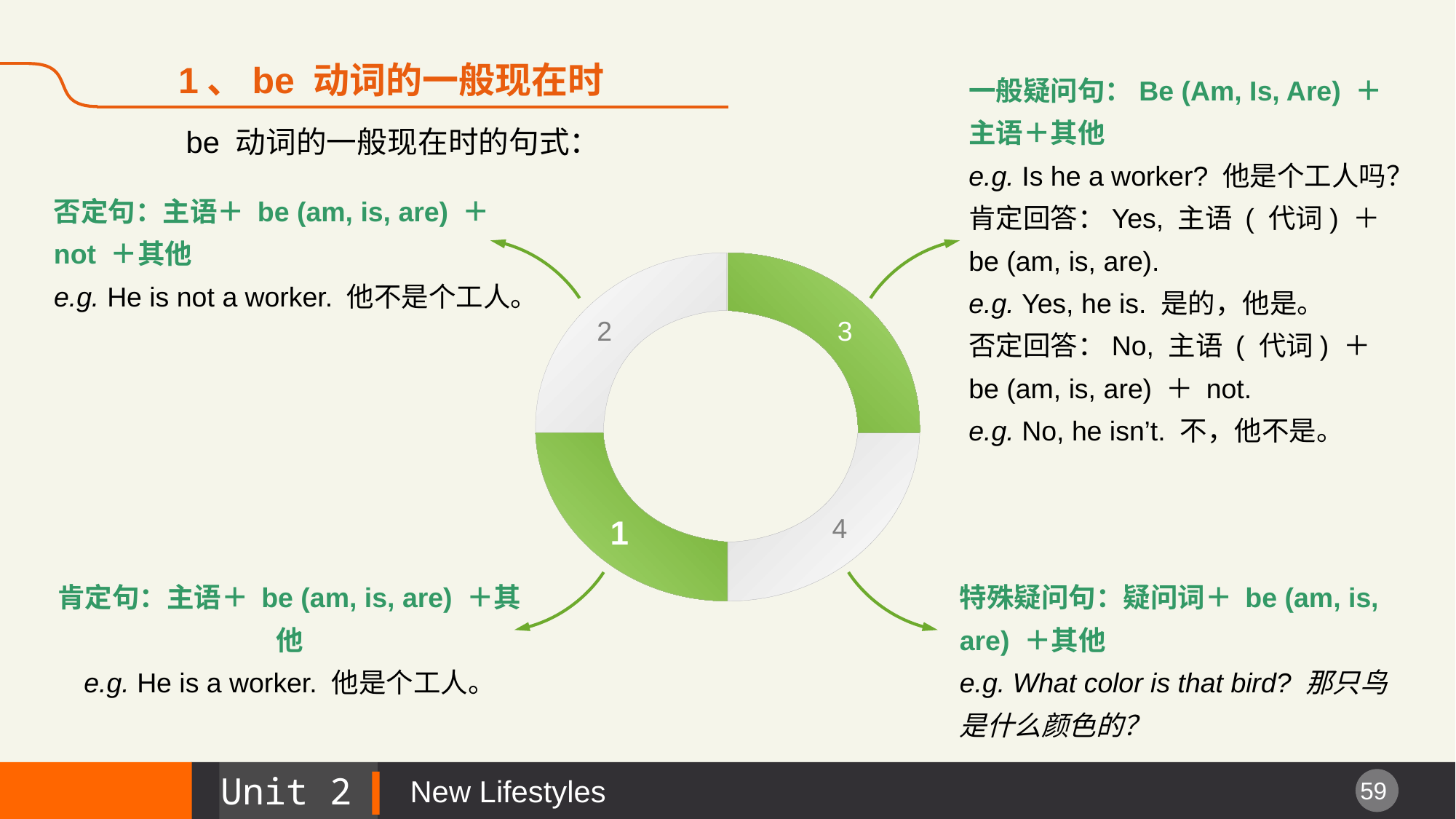

1、be 动词的一般现在时
一般疑问句：Be (Am, Is, Are) ＋主语＋其他
e.g. Is he a worker? 他是个工人吗？
肯定回答：Yes, 主语 ( 代词) ＋ be (am, is, are).
e.g. Yes, he is. 是的，他是。
否定回答：No, 主语 ( 代词) ＋ be (am, is, are) ＋ not.
e.g. No, he isn’t. 不，他不是。
be 动词的一般现在时的句式：
否定句：主语＋ be (am, is, are) ＋ not ＋其他
e.g. He is not a worker. 他不是个工人。

2
4
3
1

肯定句：主语＋ be (am, is, are) ＋其他
e.g. He is a worker. 他是个工人。
特殊疑问句：疑问词＋ be (am, is, are) ＋其他
e.g. What color is that bird? 那只鸟是什么颜色的？